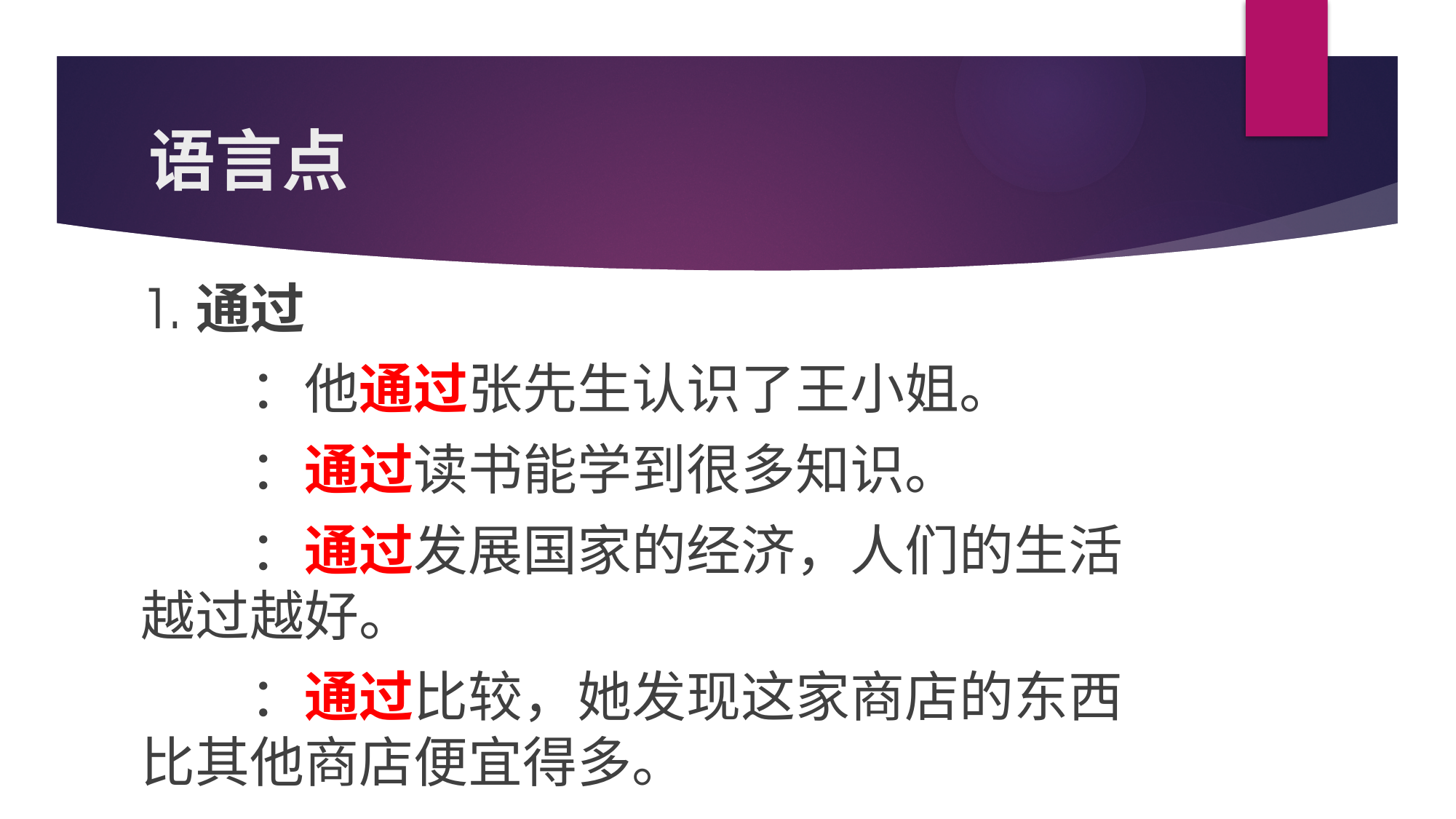

# 语言点
1.通过
	：他通过张先生认识了王小姐。
	：通过读书能学到很多知识。
	：通过发展国家的经济，人们的生活越过越好。
	：通过比较，她发现这家商店的东西比其他商店便宜得多。